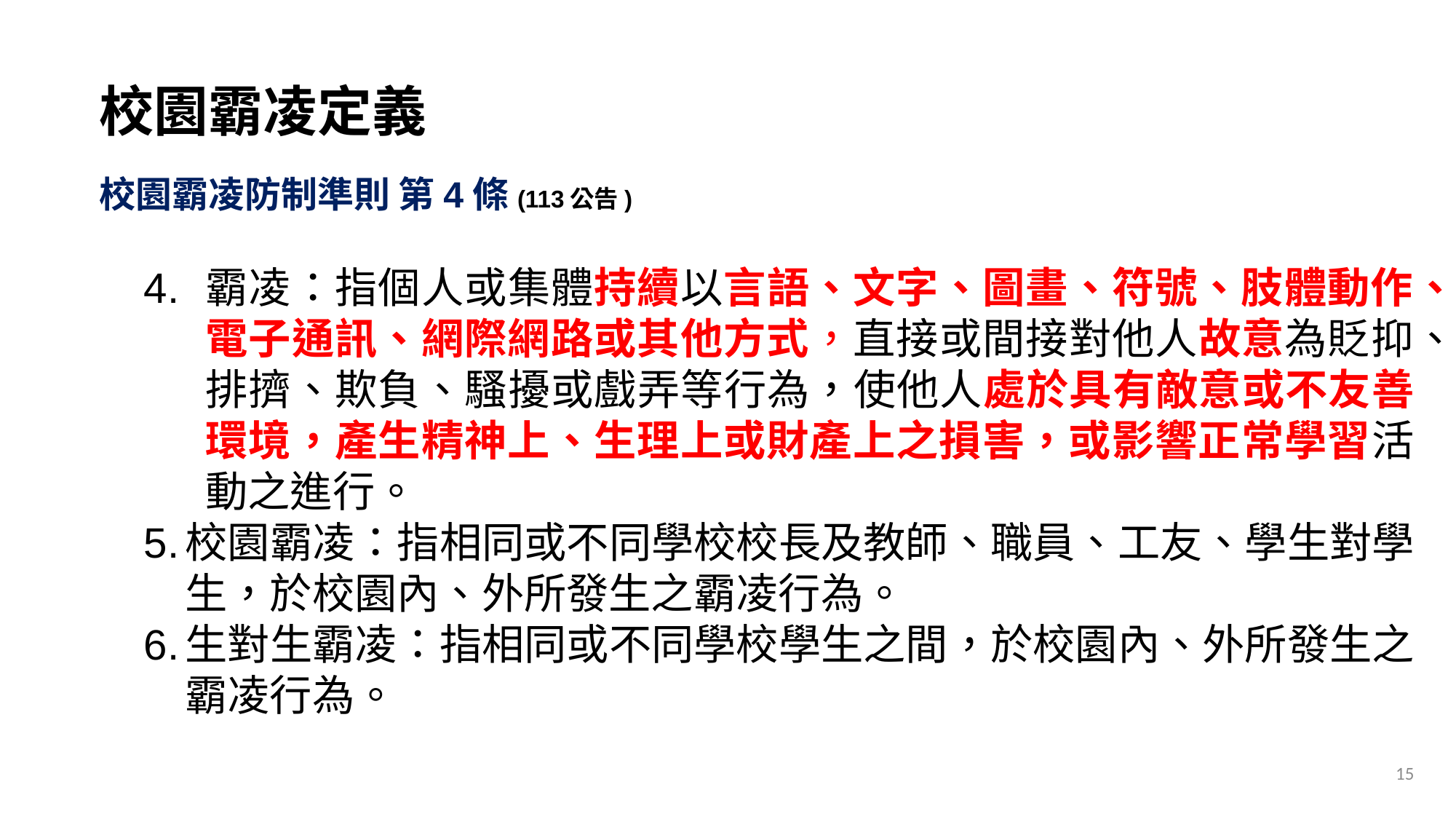

校園霸凌定義
校園霸凌防制準則 第4條(113公告)
霸凌：指個人或集體持續以言語、文字、圖畫、符號、肢體動作、電子通訊、網際網路或其他方式，直接或間接對他人故意為貶抑、排擠、欺負、騷擾或戲弄等行為，使他人處於具有敵意或不友善環境，產生精神上、生理上或財產上之損害，或影響正常學習活動之進行。
校園霸凌：指相同或不同學校校長及教師、職員、工友、學生對學生，於校園內、外所發生之霸凌行為。
生對生霸凌：指相同或不同學校學生之間，於校園內、外所發生之霸凌行為。
15